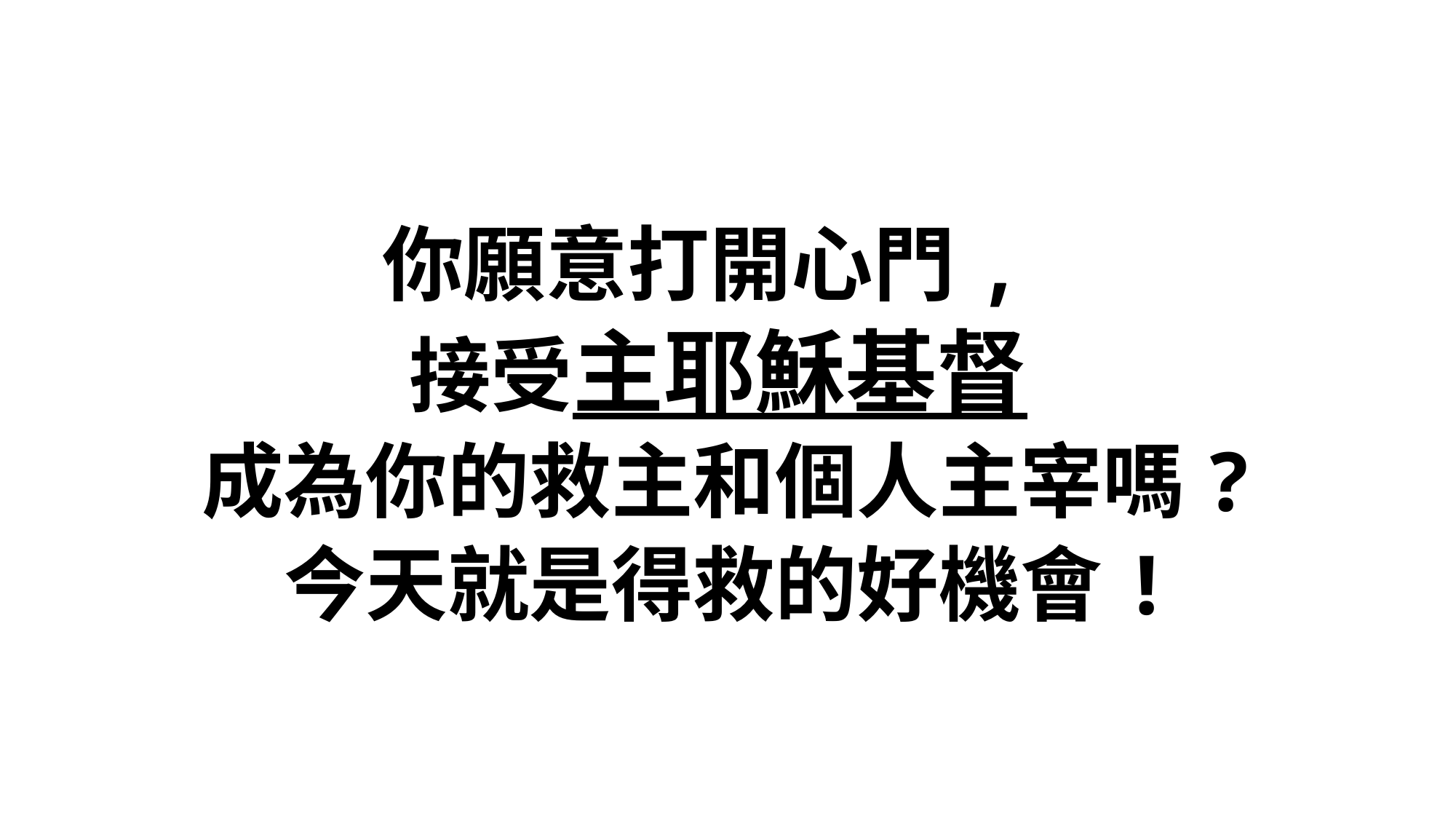

#
你願意打開心門,
接受主耶穌基督
成為你的救主和個人主宰嗎?
今天就是得救的好機會!